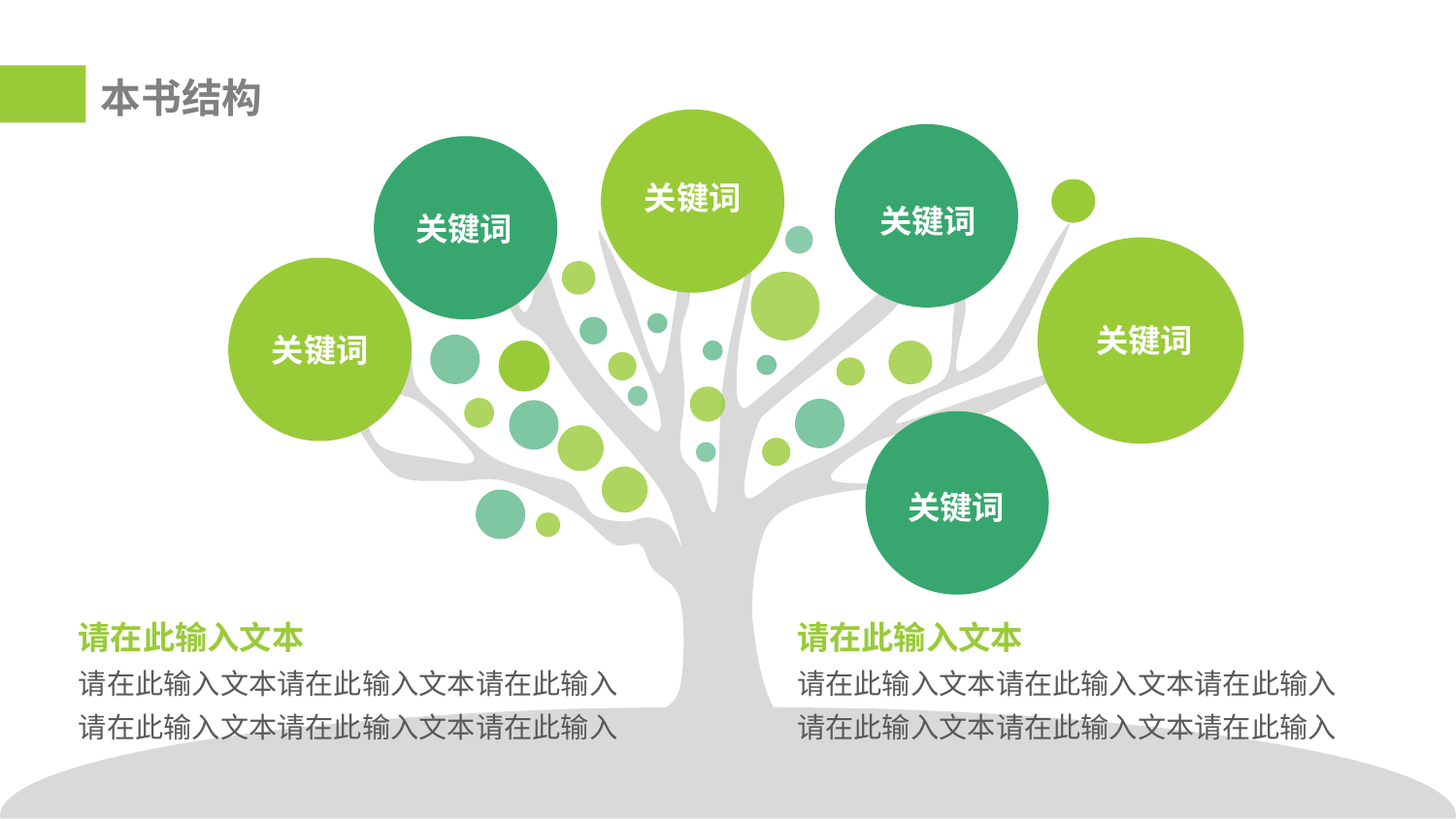

本书结构

关键词

关键词

关键词

关键词

关键词

关键词
请在此输入文本
请在此输入文本请在此输入文本请在此输入
请在此输入文本请在此输入文本请在此输入
请在此输入文本
请在此输入文本请在此输入文本请在此输入
请在此输入文本请在此输入文本请在此输入